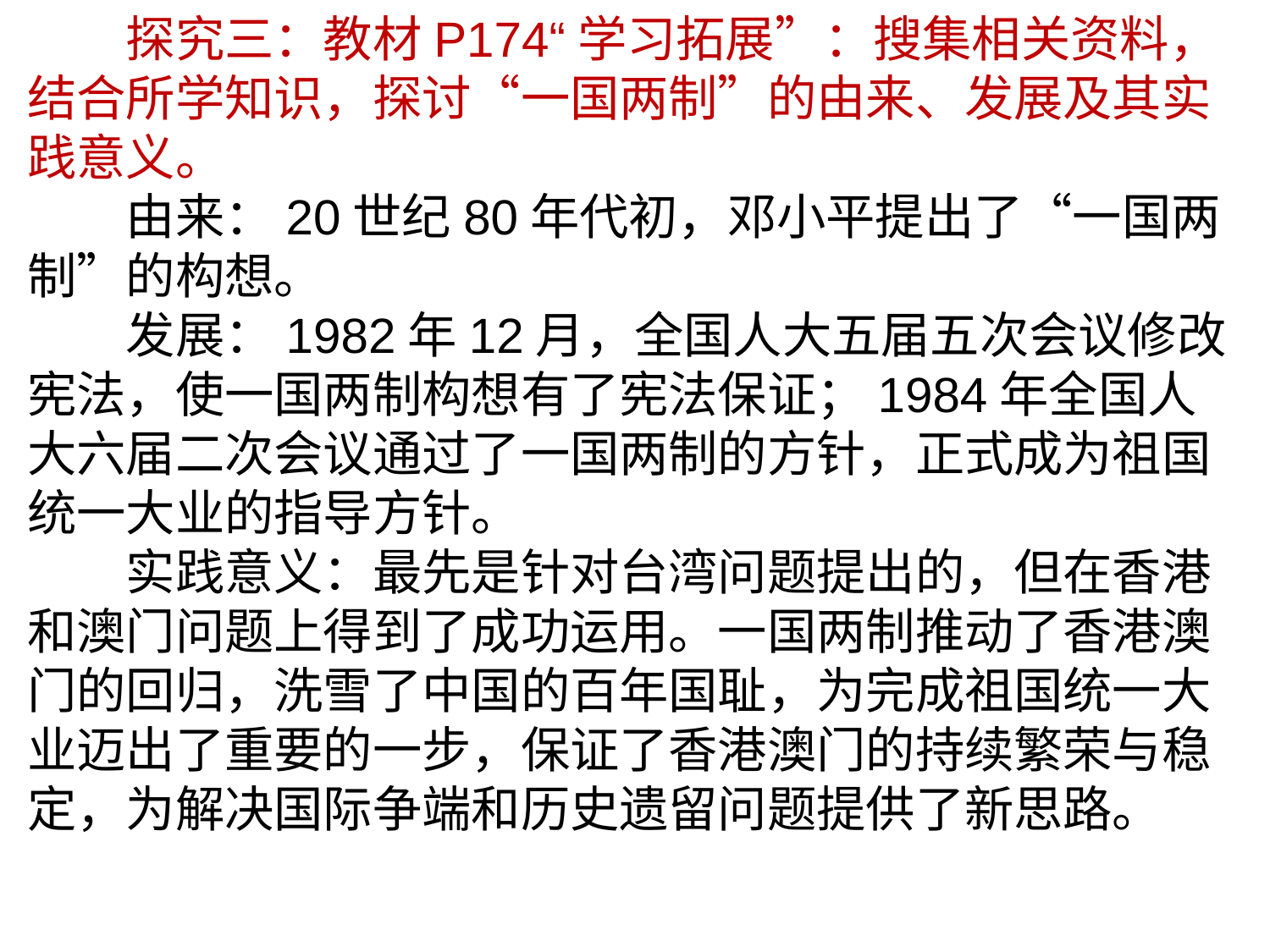

探究三：教材P174“学习拓展”：搜集相关资料，结合所学知识，探讨“一国两制”的由来、发展及其实践意义。
　　由来：20世纪80年代初，邓小平提出了“一国两制”的构想。
　　发展：1982年12月，全国人大五届五次会议修改宪法，使一国两制构想有了宪法保证；1984年全国人大六届二次会议通过了一国两制的方针，正式成为祖国统一大业的指导方针。
　　实践意义：最先是针对台湾问题提出的，但在香港和澳门问题上得到了成功运用。一国两制推动了香港澳门的回归，洗雪了中国的百年国耻，为完成祖国统一大业迈出了重要的一步，保证了香港澳门的持续繁荣与稳定，为解决国际争端和历史遗留问题提供了新思路。